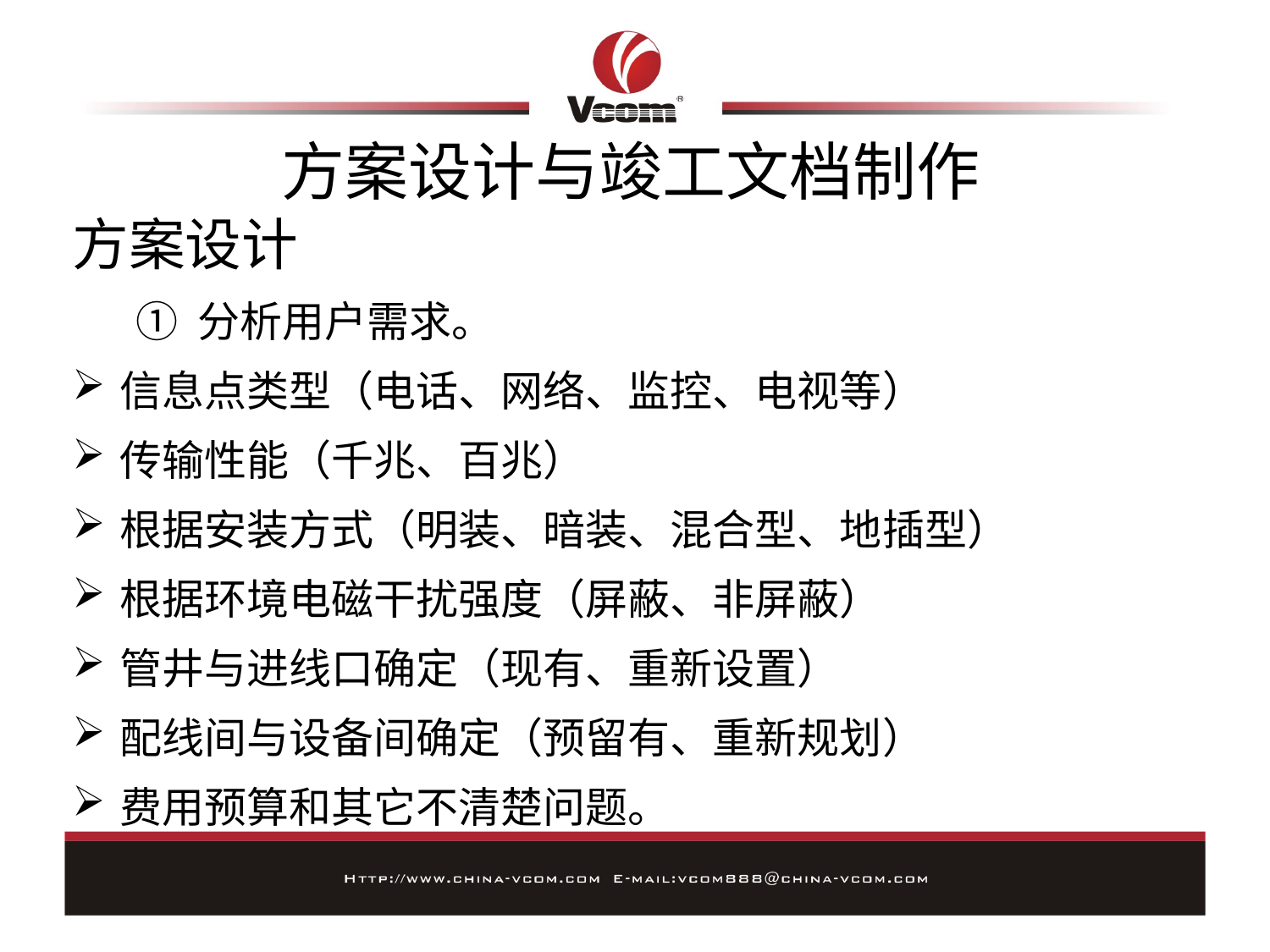

# 方案设计与竣工文档制作
方案设计
① 分析用户需求。
信息点类型（电话、网络、监控、电视等）
传输性能（千兆、百兆）
根据安装方式（明装、暗装、混合型、地插型）
根据环境电磁干扰强度（屏蔽、非屏蔽）
管井与进线口确定（现有、重新设置）
配线间与设备间确定（预留有、重新规划）
费用预算和其它不清楚问题。